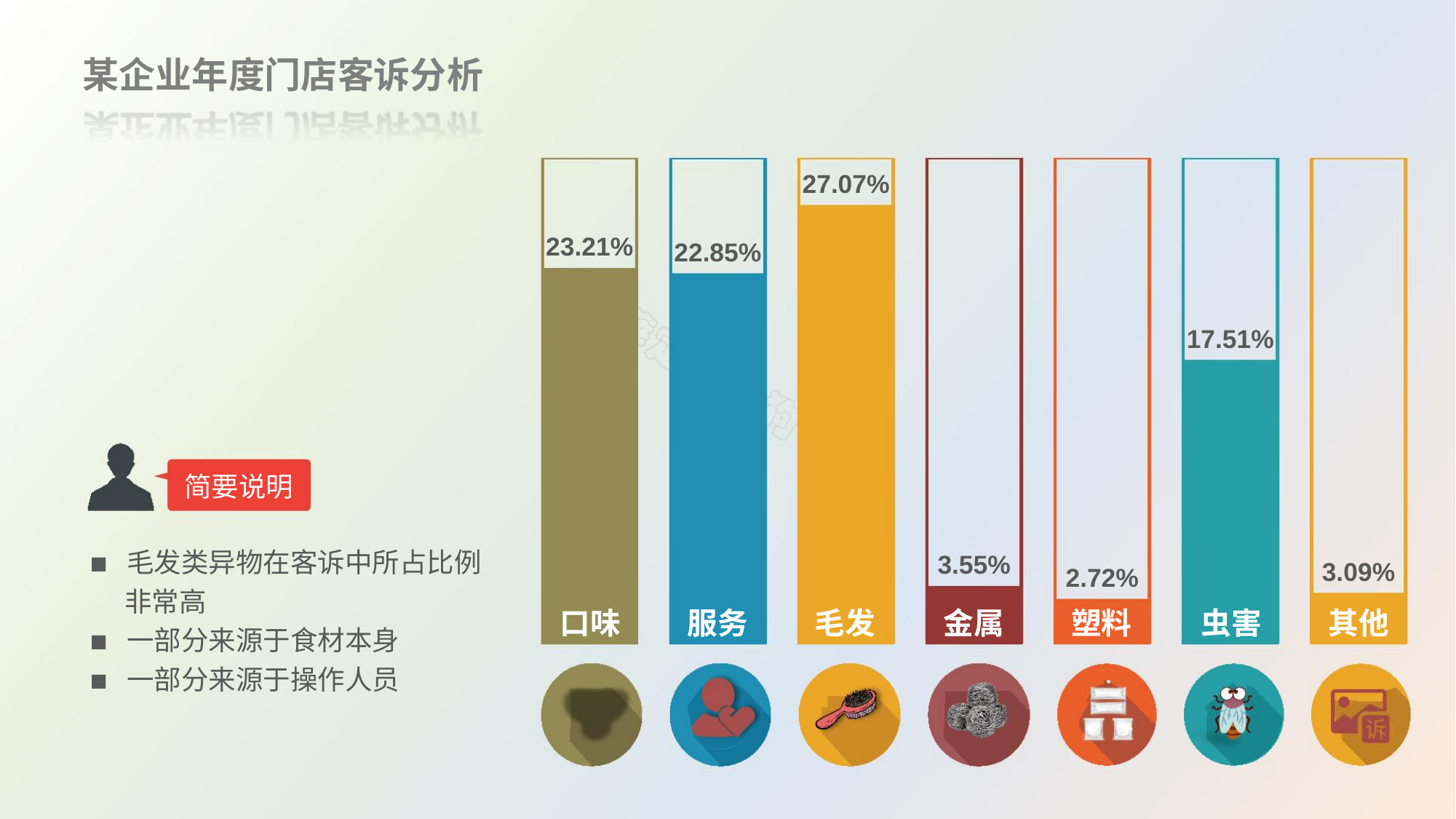

某企业年度门店客诉分析
27.07%
23.21%
22.85%
17.51%
简要说明
◼ 毛发类异物在客诉中所占比例
非常高
◼ 一部分来源于食材本身
◼ 一部分来源于操作人员
3.55%
3.09%
2.72%
服务
毛发
金属
塑料
虫害
其他
口味